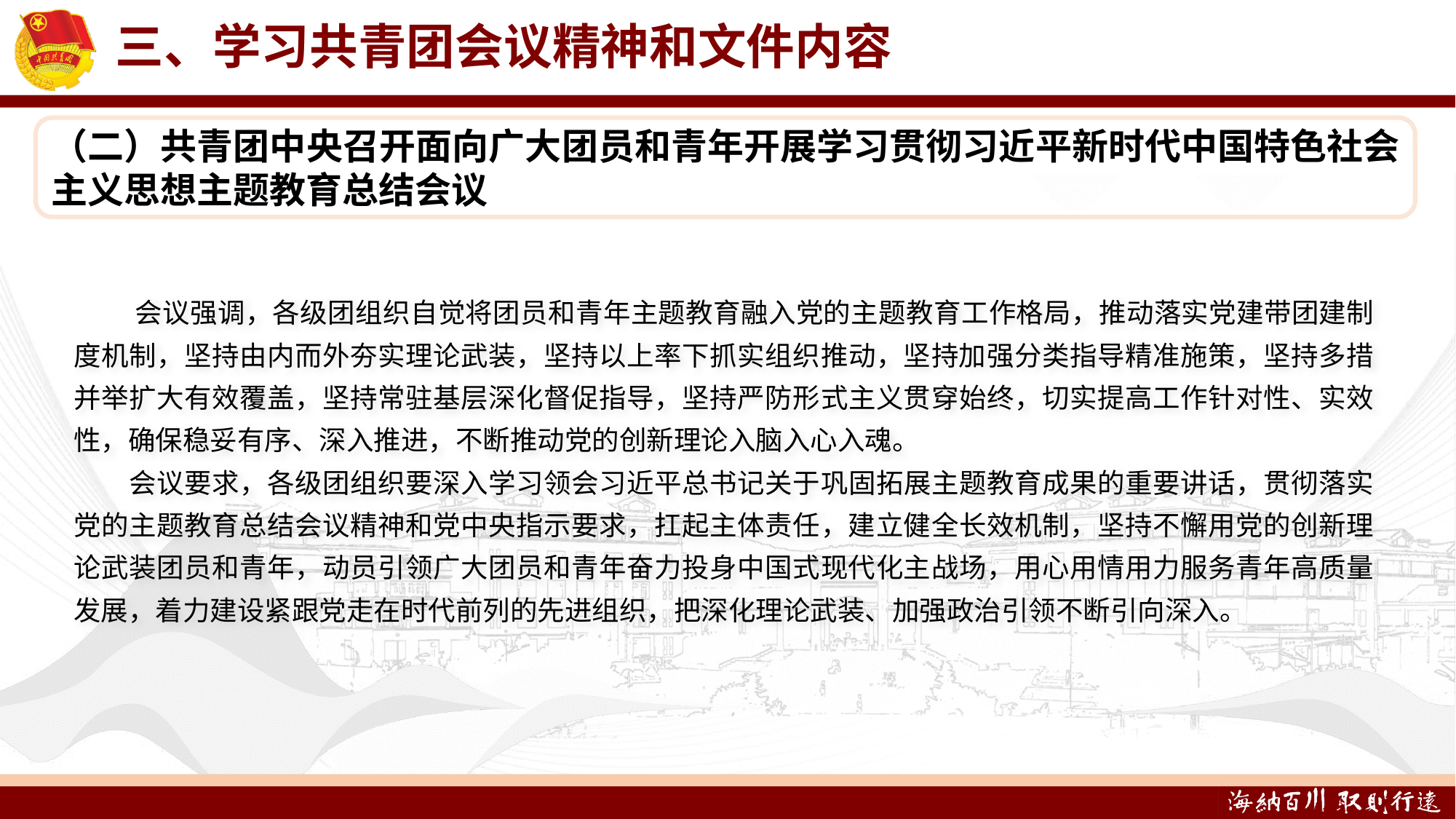

三、学习共青团会议精神和文件内容
（二）共青团中央召开面向广大团员和青年开展学习贯彻习近平新时代中国特色社会主义思想主题教育总结会议
　　会议强调，各级团组织自觉将团员和青年主题教育融入党的主题教育工作格局，推动落实党建带团建制度机制，坚持由内而外夯实理论武装，坚持以上率下抓实组织推动，坚持加强分类指导精准施策，坚持多措并举扩大有效覆盖，坚持常驻基层深化督促指导，坚持严防形式主义贯穿始终，切实提高工作针对性、实效性，确保稳妥有序、深入推进，不断推动党的创新理论入脑入心入魂。
　　会议要求，各级团组织要深入学习领会习近平总书记关于巩固拓展主题教育成果的重要讲话，贯彻落实党的主题教育总结会议精神和党中央指示要求，扛起主体责任，建立健全长效机制，坚持不懈用党的创新理论武装团员和青年，动员引领广大团员和青年奋力投身中国式现代化主战场，用心用情用力服务青年高质量发展，着力建设紧跟党走在时代前列的先进组织，把深化理论武装、加强政治引领不断引向深入。